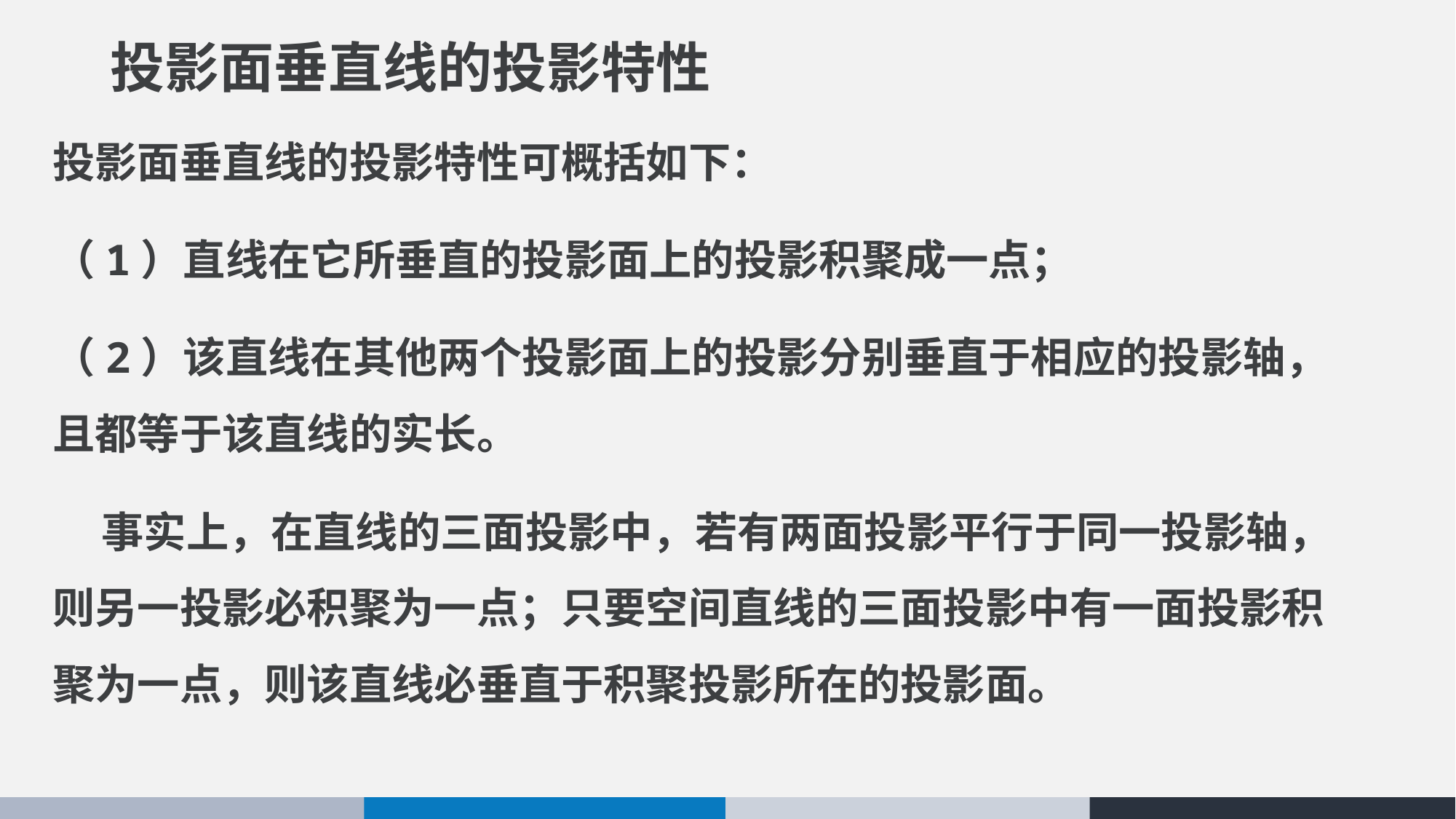

投影面垂直线的投影特性
投影面垂直线的投影特性可概括如下：
（1）直线在它所垂直的投影面上的投影积聚成一点；
（2）该直线在其他两个投影面上的投影分别垂直于相应的投影轴，且都等于该直线的实长。
    事实上，在直线的三面投影中，若有两面投影平行于同一投影轴，则另一投影必积聚为一点；只要空间直线的三面投影中有一面投影积聚为一点，则该直线必垂直于积聚投影所在的投影面。